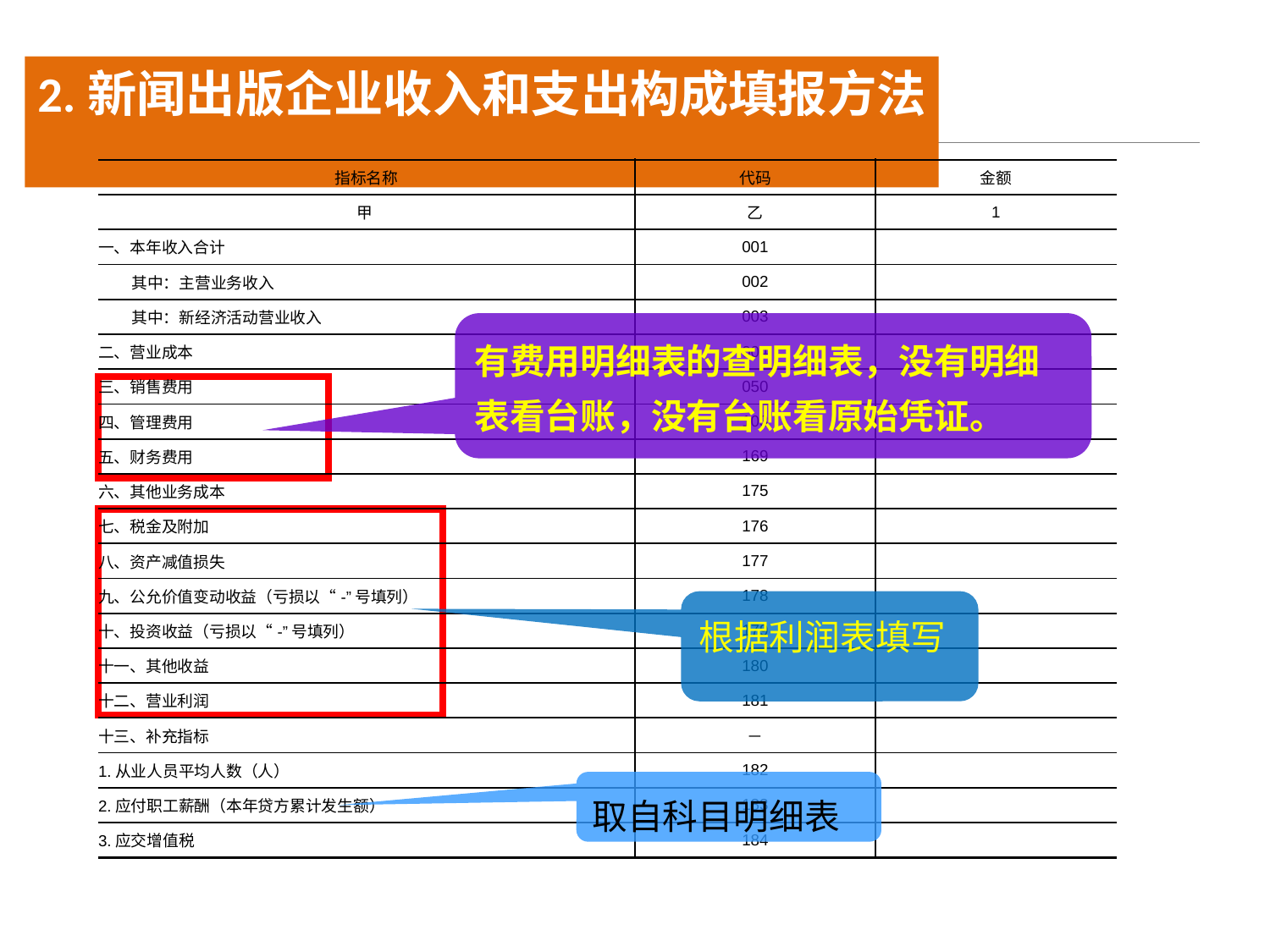

2.新闻出版企业收入和支出构成填报方法
| 指标名称 | 代码 | 金额 |
| --- | --- | --- |
| 甲 | 乙 | 1 |
| 一、本年收入合计 | 001 |  |
| 其中：主营业务收入 | 002 |  |
| 其中：新经济活动营业收入 | 003 |  |
| 二、营业成本 | 004 |  |
| 三、销售费用 | 050 |  |
| 四、管理费用 | 103 |  |
| 五、财务费用 | 169 |  |
| 六、其他业务成本 | 175 |  |
| 七、税金及附加 | 176 |  |
| 八、资产减值损失 | 177 |  |
| 九、公允价值变动收益（亏损以“-”号填列） | 178 |  |
| 十、投资收益（亏损以“-”号填列） | 179 |  |
| 十一、其他收益 | 180 |  |
| 十二、营业利润 | 181 |  |
| 十三、补充指标 | － |  |
| 1.从业人员平均人数（人） | 182 |  |
| 2.应付职工薪酬（本年贷方累计发生额） | 183 |  |
| 3.应交增值税 | 184 |  |
有费用明细表的查明细表，没有明细表看台账，没有台账看原始凭证。

根据利润表填写
取自科目明细表